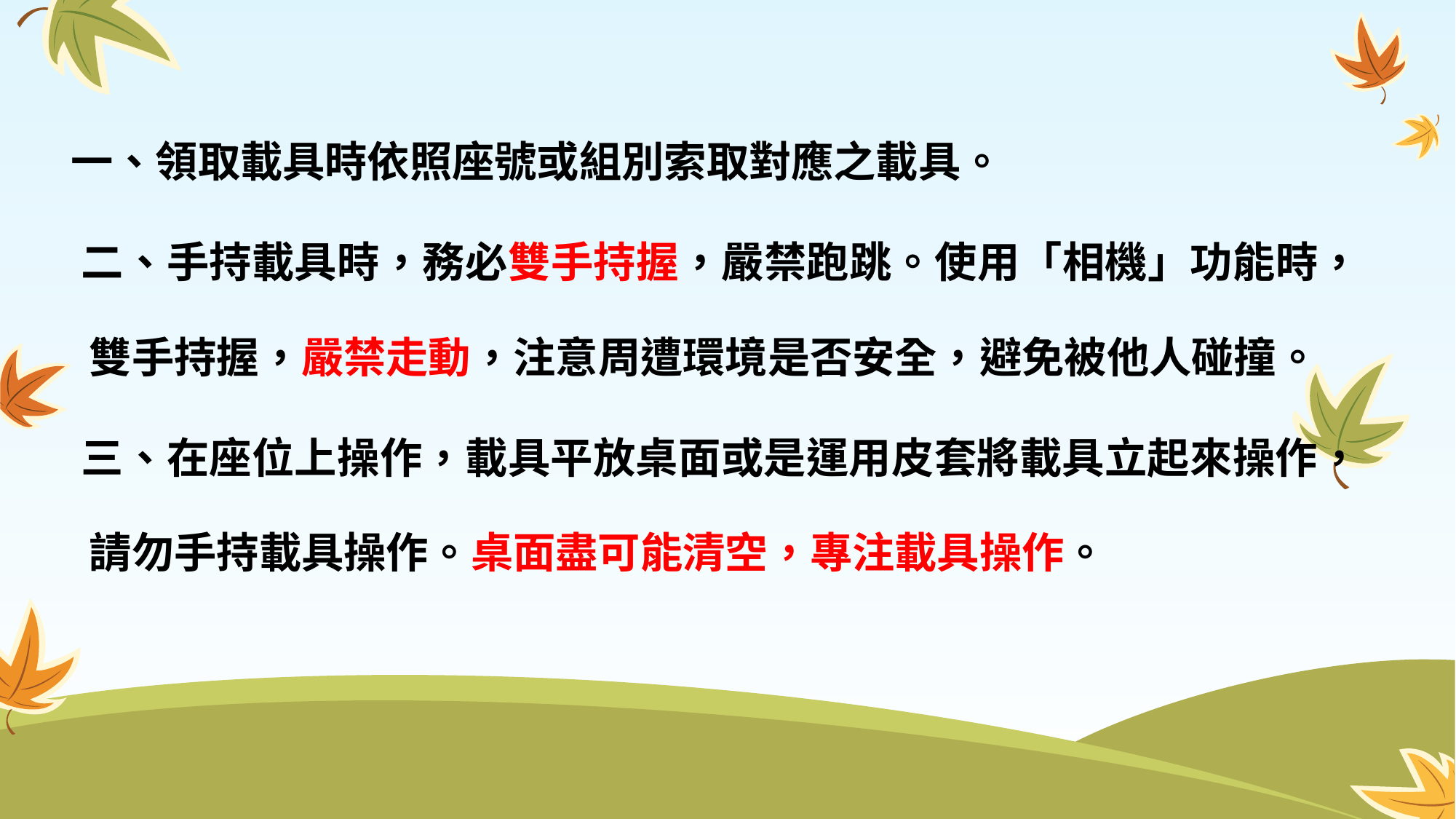

一、領取載具時依照座號或組別索取對應之載具。
二、手持載具時，務必雙手持握，嚴禁跑跳。使用「相機」功能時，  雙手持握，嚴禁走動，注意周遭環境是否安全，避免被他人碰撞。
三、在座位上操作，載具平放桌面或是運用皮套將載具立起來操作，  請勿手持載具操作。桌面盡可能清空，專注載具操作。